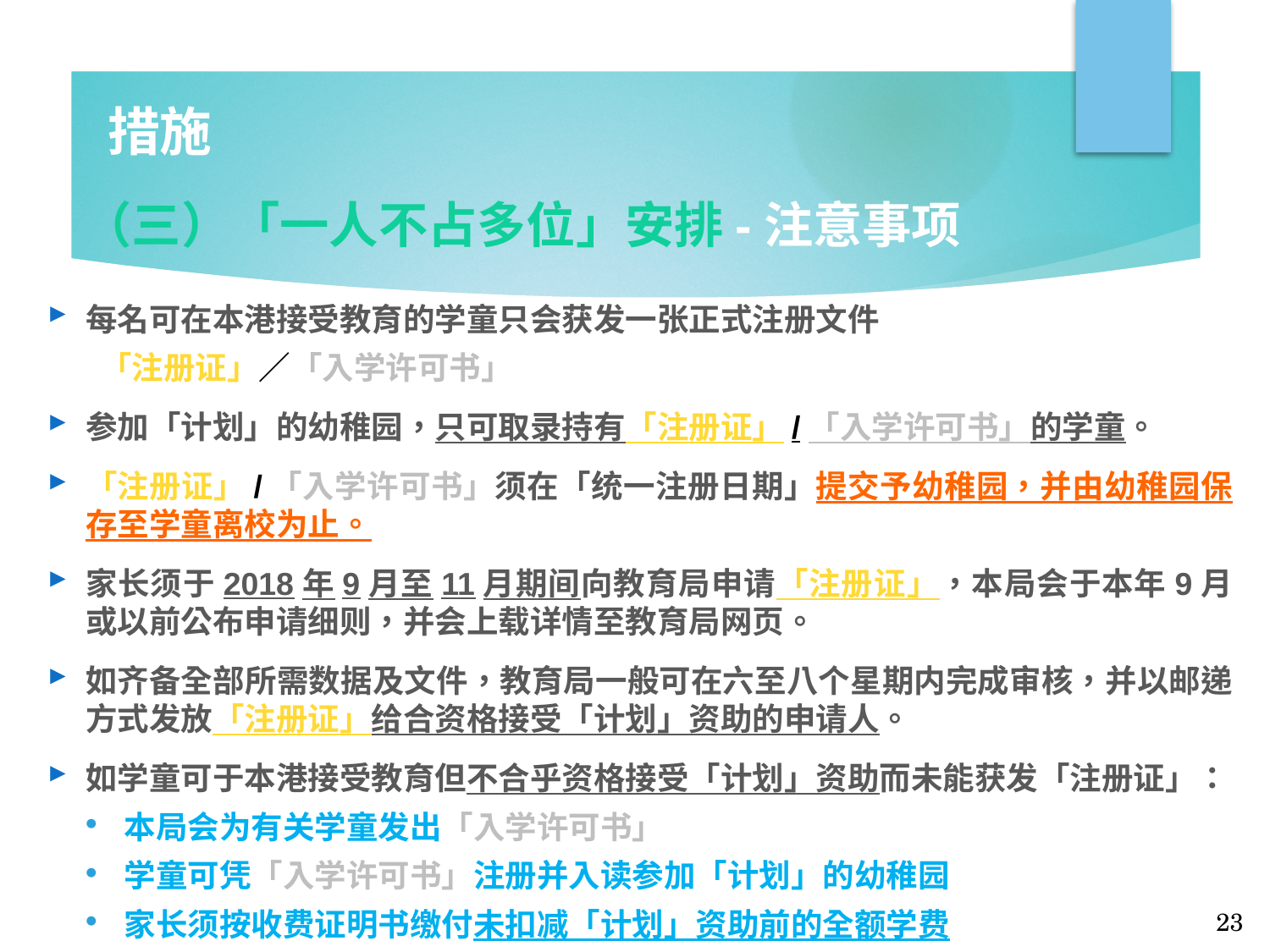

# 措施
（三）「一人不占多位」安排-注意事项
每名可在本港接受教育的学童只会获发一张正式注册文件
 「注册证」／「入学许可书」
参加「计划」的幼稚园，只可取录持有「注册证」/「入学许可书」的学童。
「注册证」/「入学许可书」须在「统一注册日期」提交予幼稚园，并由幼稚园保存至学童离校为止。
家长须于2018年9月至11月期间向教育局申请「注册证」，本局会于本年9月或以前公布申请细则，并会上载详情至教育局网页。
如齐备全部所需数据及文件，教育局一般可在六至八个星期内完成审核，并以邮递方式发放「注册证」给合资格接受「计划」资助的申请人。
如学童可于本港接受教育但不合乎资格接受「计划」资助而未能获发「注册证」：
本局会为有关学童发出「入学许可书」
学童可凭「入学许可书」注册并入读参加「计划」的幼稚园
家长须按收费证明书缴付未扣减「计划」资助前的全额学费
23